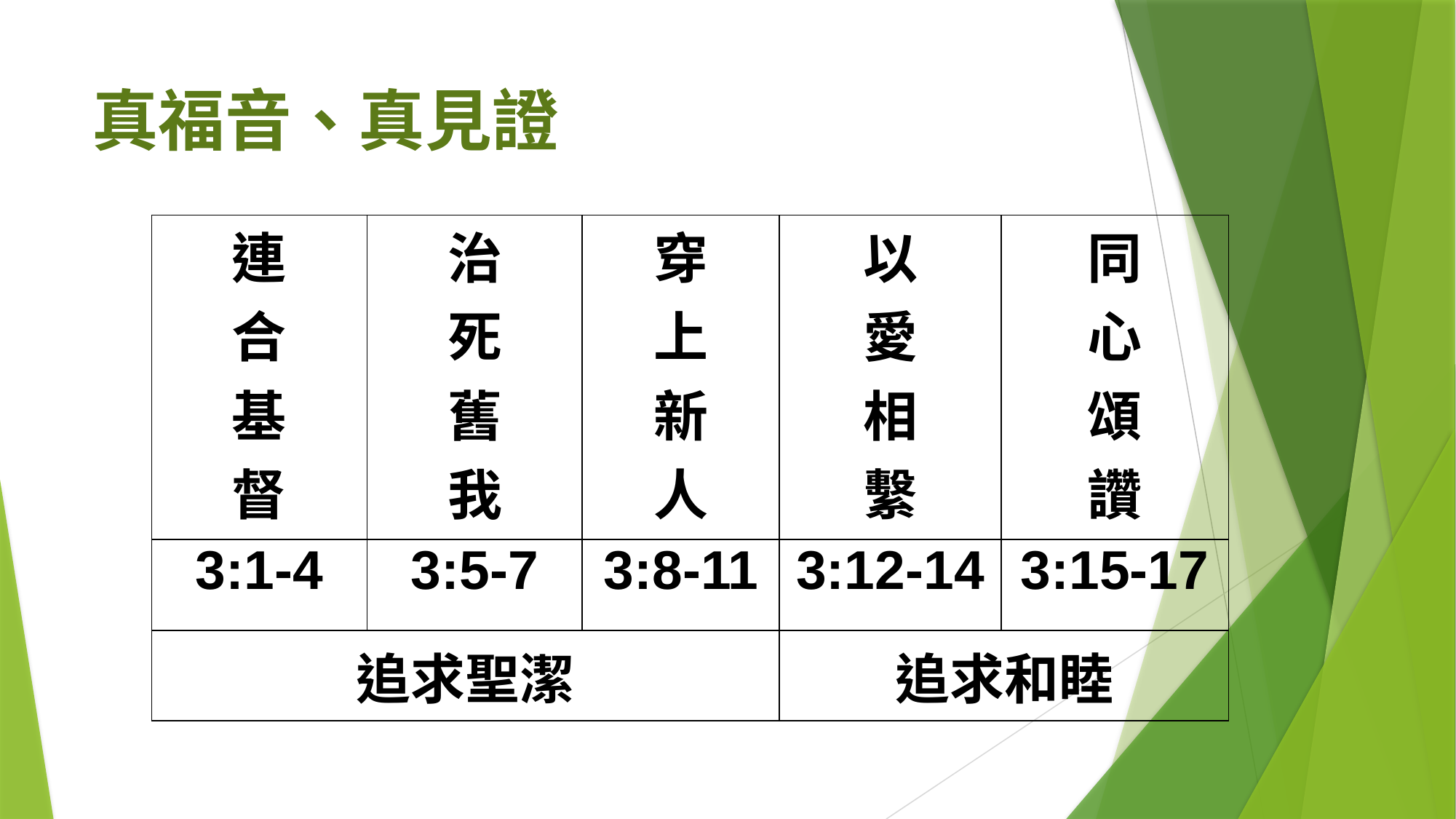

# 真福音、真見證
| 連 合 基 督 | 治 死 舊 我 | 穿 上 新 人 | 以 愛 相 繫 | 同 心 頌 讚 |
| --- | --- | --- | --- | --- |
| 3:1-4 | 3:5-7 | 3:8-11 | 3:12-14 | 3:15-17 |
| 追求聖潔 |  |  | 追求和睦 |  |